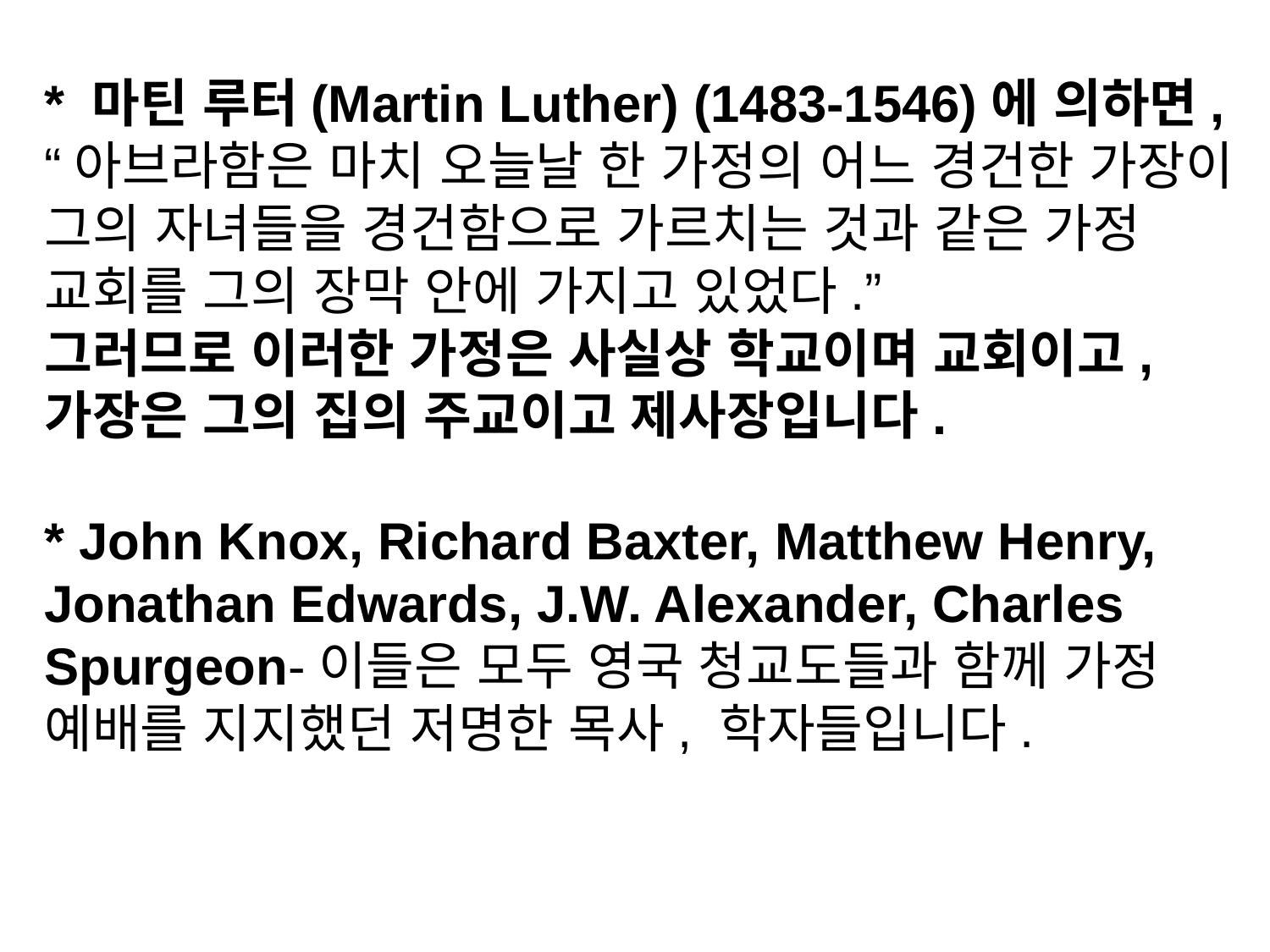

* 마틴 루터(Martin Luther) (1483-1546)에 의하면, “아브라함은 마치 오늘날 한 가정의 어느 경건한 가장이 그의 자녀들을 경건함으로 가르치는 것과 같은 가정 교회를 그의 장막 안에 가지고 있었다.”
그러므로 이러한 가정은 사실상 학교이며 교회이고, 가장은 그의 집의 주교이고 제사장입니다.

* John Knox, Richard Baxter, Matthew Henry,
Jonathan Edwards, J.W. Alexander, Charles
Spurgeon-이들은 모두 영국 청교도들과 함께 가정 예배를 지지했던 저명한 목사, 학자들입니다.